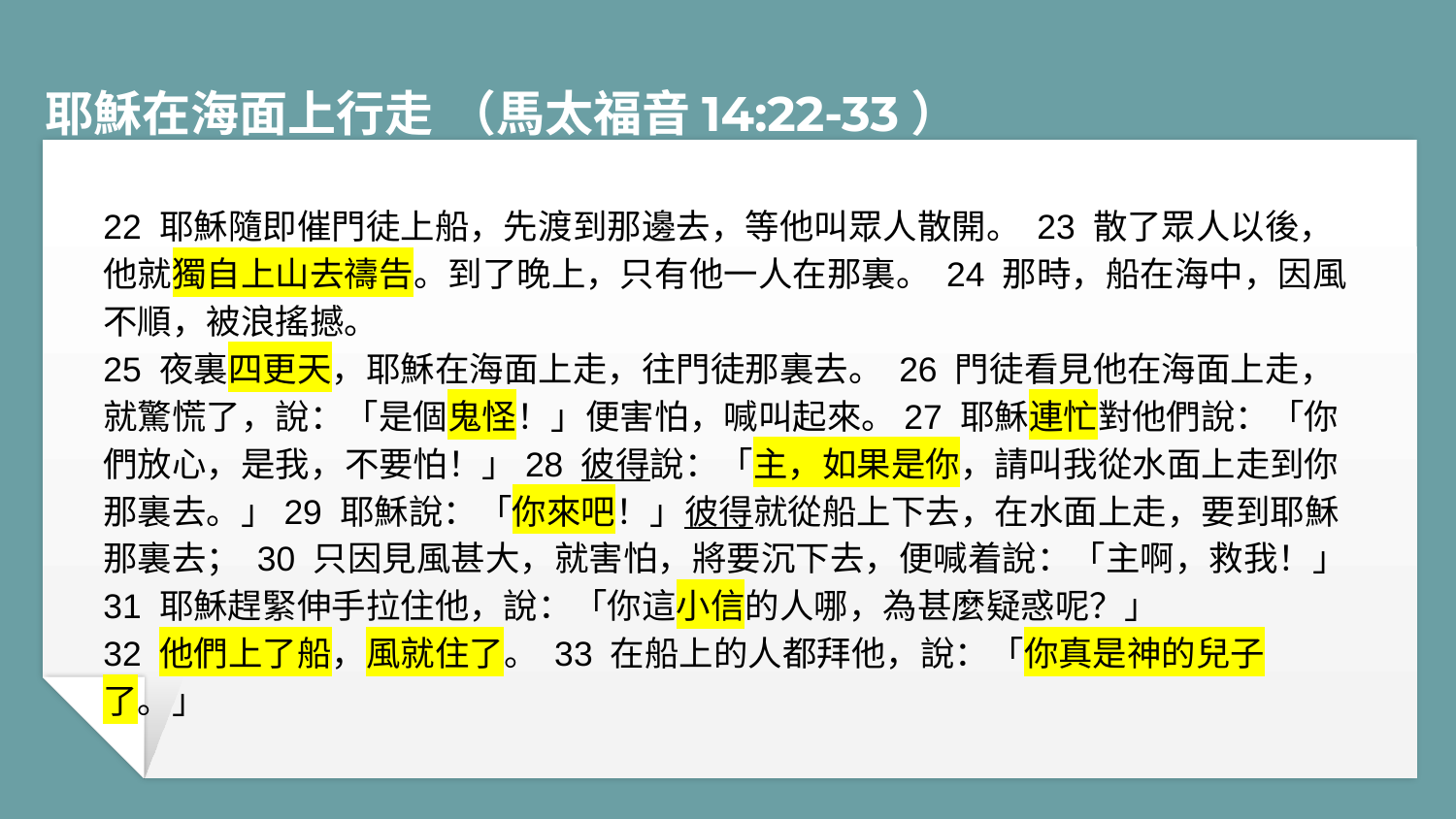

# 耶穌在海面上行走 （馬太福音14:22-33）
22 耶穌隨即催門徒上船，先渡到那邊去，等他叫眾人散開。 23 散了眾人以後，他就獨自上山去禱告。到了晚上，只有他一人在那裏。 24 那時，船在海中，因風不順，被浪搖撼。
25 夜裏四更天，耶穌在海面上走，往門徒那裏去。 26 門徒看見他在海面上走，就驚慌了，說：「是個鬼怪！」便害怕，喊叫起來。27 耶穌連忙對他們說：「你們放心，是我，不要怕！」28 彼得說：「主，如果是你，請叫我從水面上走到你那裏去。」29 耶穌說：「你來吧！」彼得就從船上下去，在水面上走，要到耶穌那裏去； 30 只因見風甚大，就害怕，將要沉下去，便喊着說：「主啊，救我！」31 耶穌趕緊伸手拉住他，說：「你這小信的人哪，為甚麼疑惑呢？」
32 他們上了船，風就住了。 33 在船上的人都拜他，說：「你真是神的兒子了。」